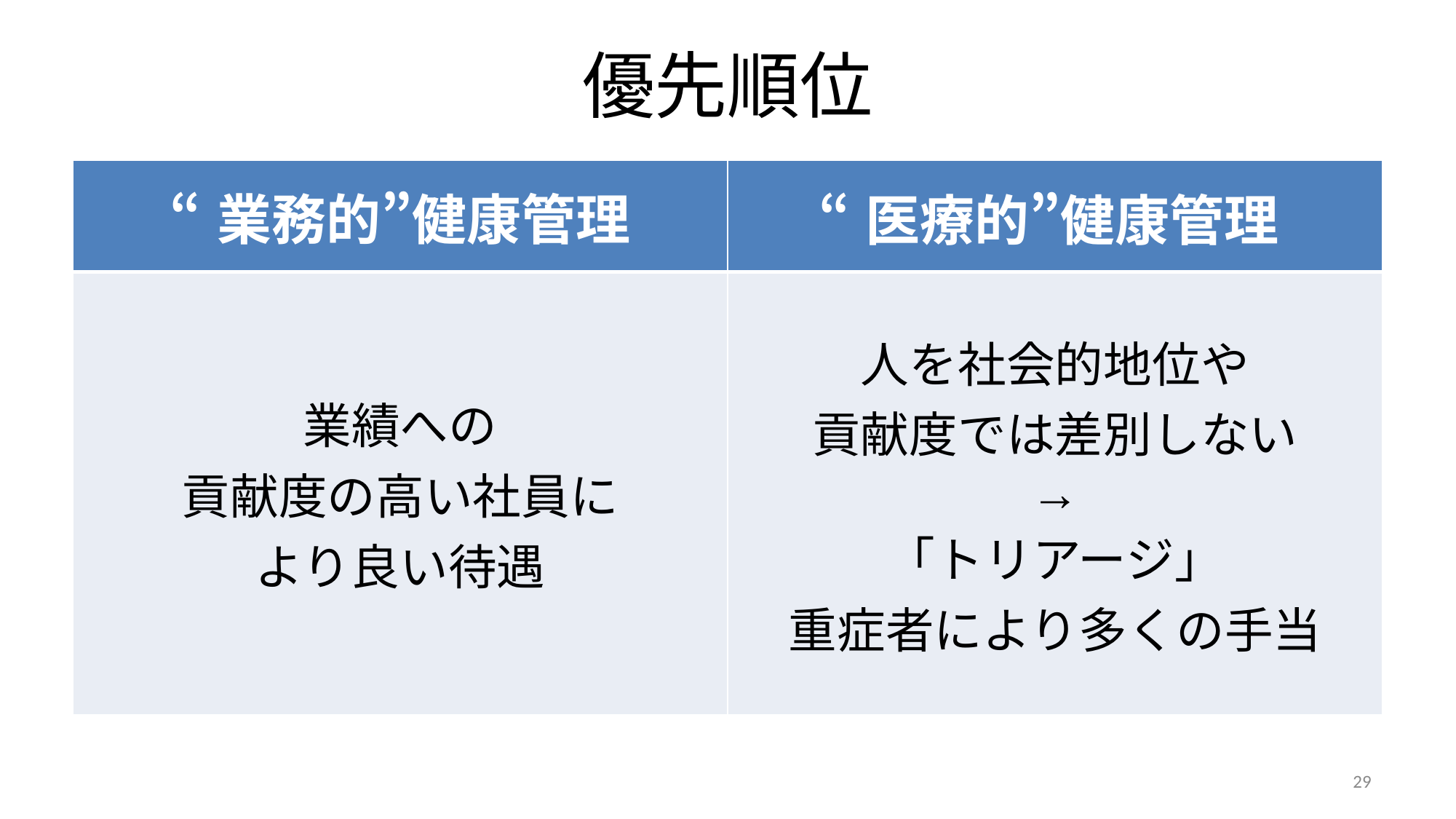

# 優先順位
| “業務的”健康管理 | “医療的”健康管理 |
| --- | --- |
| 業績への 貢献度の高い社員に より良い待遇 | 人を社会的地位や 貢献度では差別しない → 「トリアージ」 重症者により多くの手当 |
29